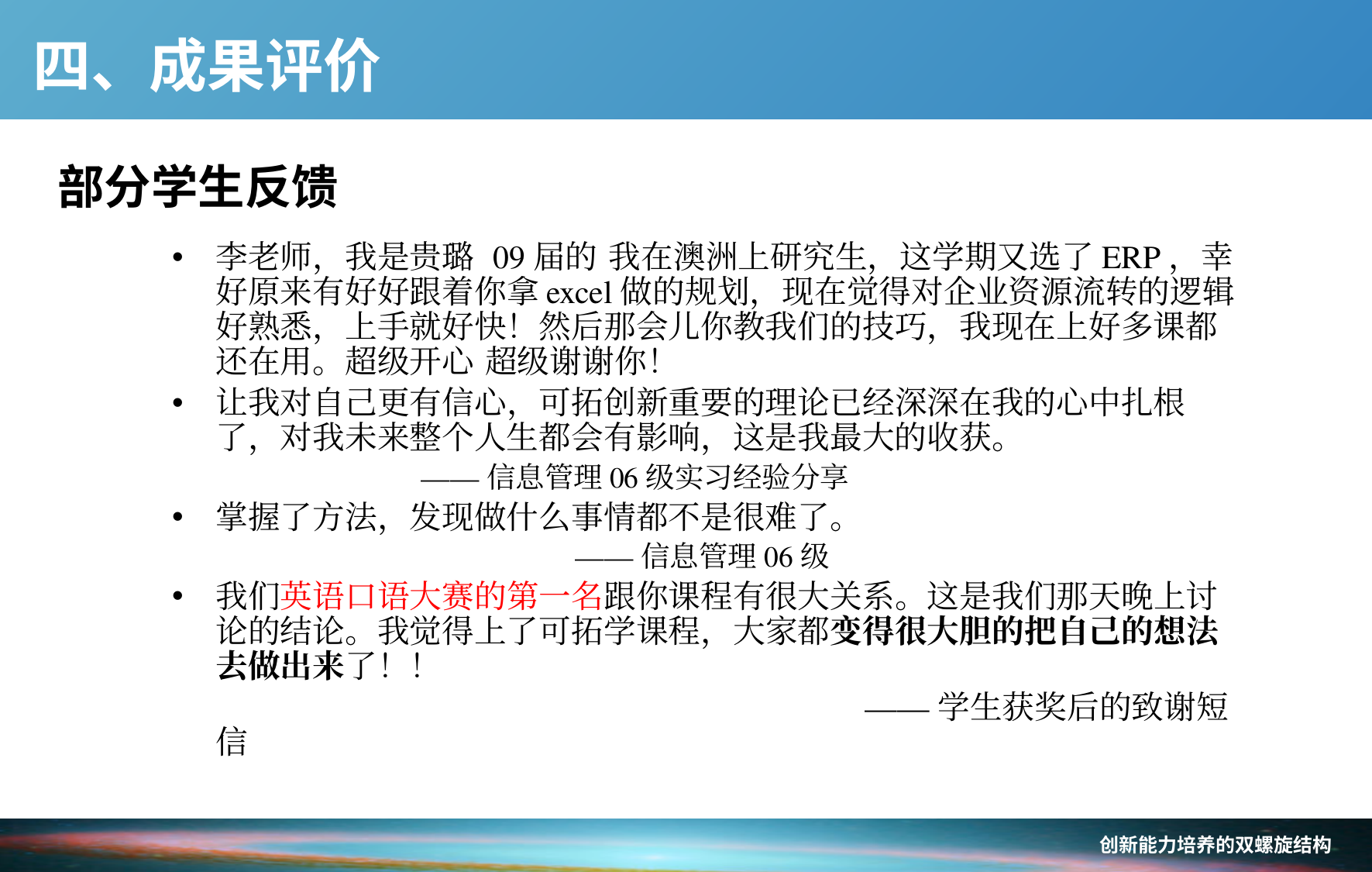

四、成果评价

# 专家对教材的评价-2
部分学生反馈
李老师，我是贵璐 09届的 我在澳洲上研究生，这学期又选了ERP，幸好原来有好好跟着你拿excel做的规划，现在觉得对企业资源流转的逻辑好熟悉，上手就好快！然后那会儿你教我们的技巧，我现在上好多课都还在用。超级开心 超级谢谢你！
让我对自己更有信心，可拓创新重要的理论已经深深在我的心中扎根了，对我未来整个人生都会有影响，这是我最大的收获。
                          ——信息管理06级实习经验分享
掌握了方法，发现做什么事情都不是很难了。
                                               ——信息管理06级
我们英语口语大赛的第一名跟你课程有很大关系。这是我们那天晚上讨论的结论。我觉得上了可拓学课程，大家都变得很大胆的把自己的想法去做出来了！！
				                                     ——学生获奖后的致谢短信
创新能力培养的双螺旋结构